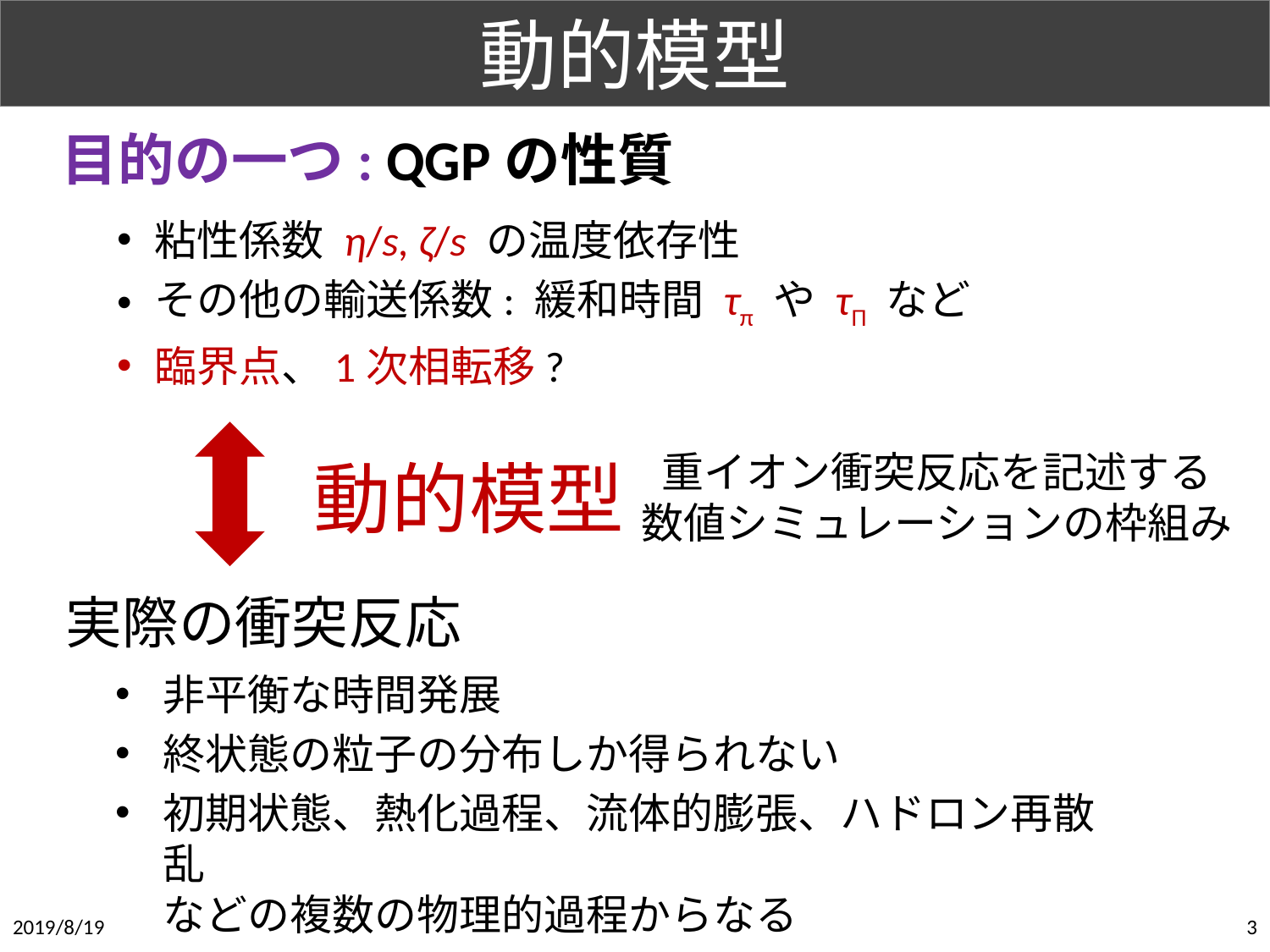

# 動的模型
目的の一つ: QGPの性質
粘性係数 η/s, ζ/s の温度依存性
その他の輸送係数: 緩和時間 τπ や τΠ など
臨界点、1次相転移?

重イオン衝突反応を記述する
数値シミュレーションの枠組み
動的模型
実際の衝突反応
非平衡な時間発展
終状態の粒子の分布しか得られない
初期状態、熱化過程、流体的膨張、ハドロン再散乱
などの複数の物理的過程からなる
2019/8/19
3